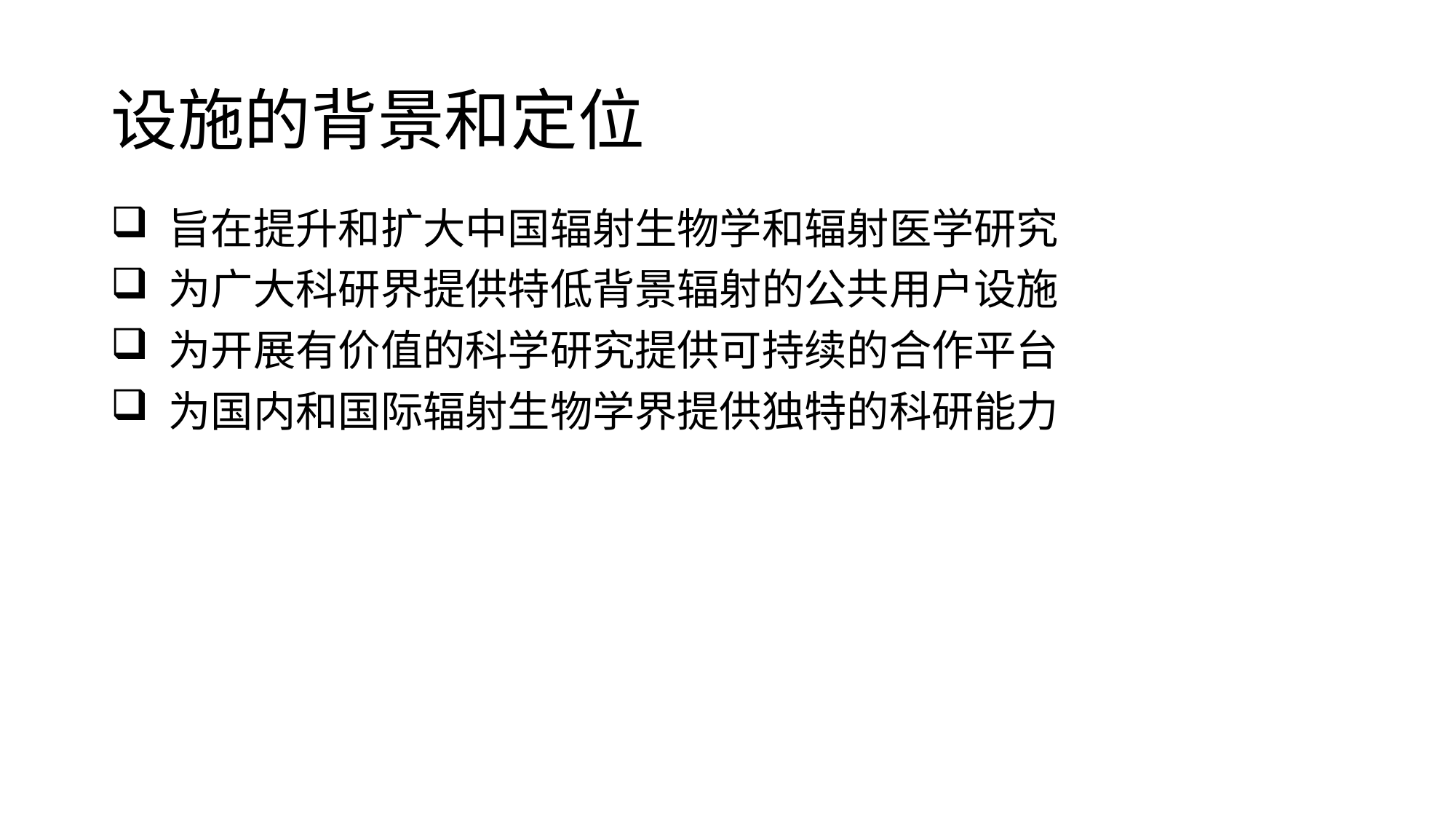

# 设施的背景和定位
 旨在提升和扩大中国辐射生物学和辐射医学研究
 为广大科研界提供特低背景辐射的公共用户设施
 为开展有价值的科学研究提供可持续的合作平台
 为国内和国际辐射生物学界提供独特的科研能力